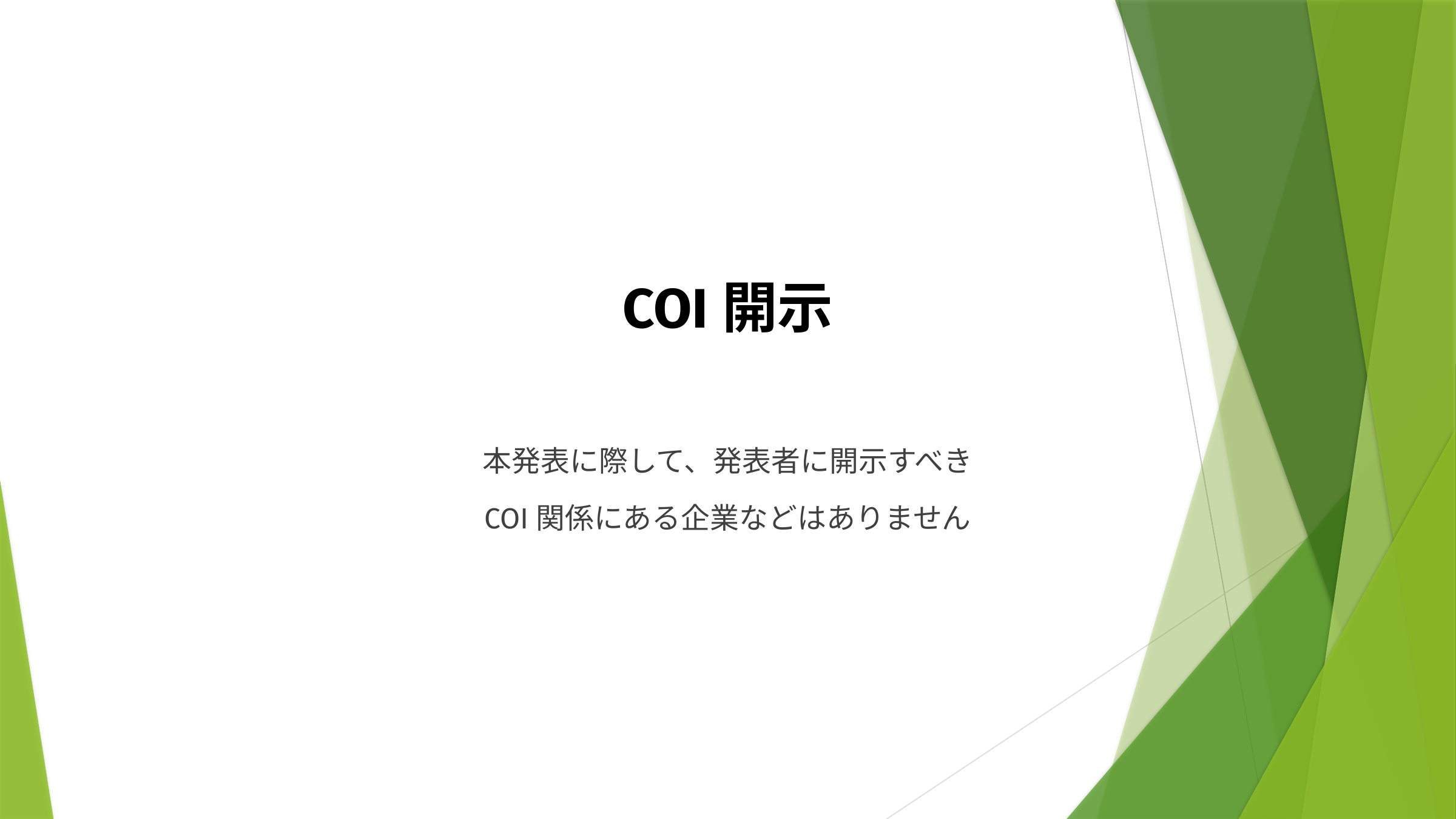

# COI開示
本発表に際して、発表者に開示すべき
COI関係にある企業などはありません